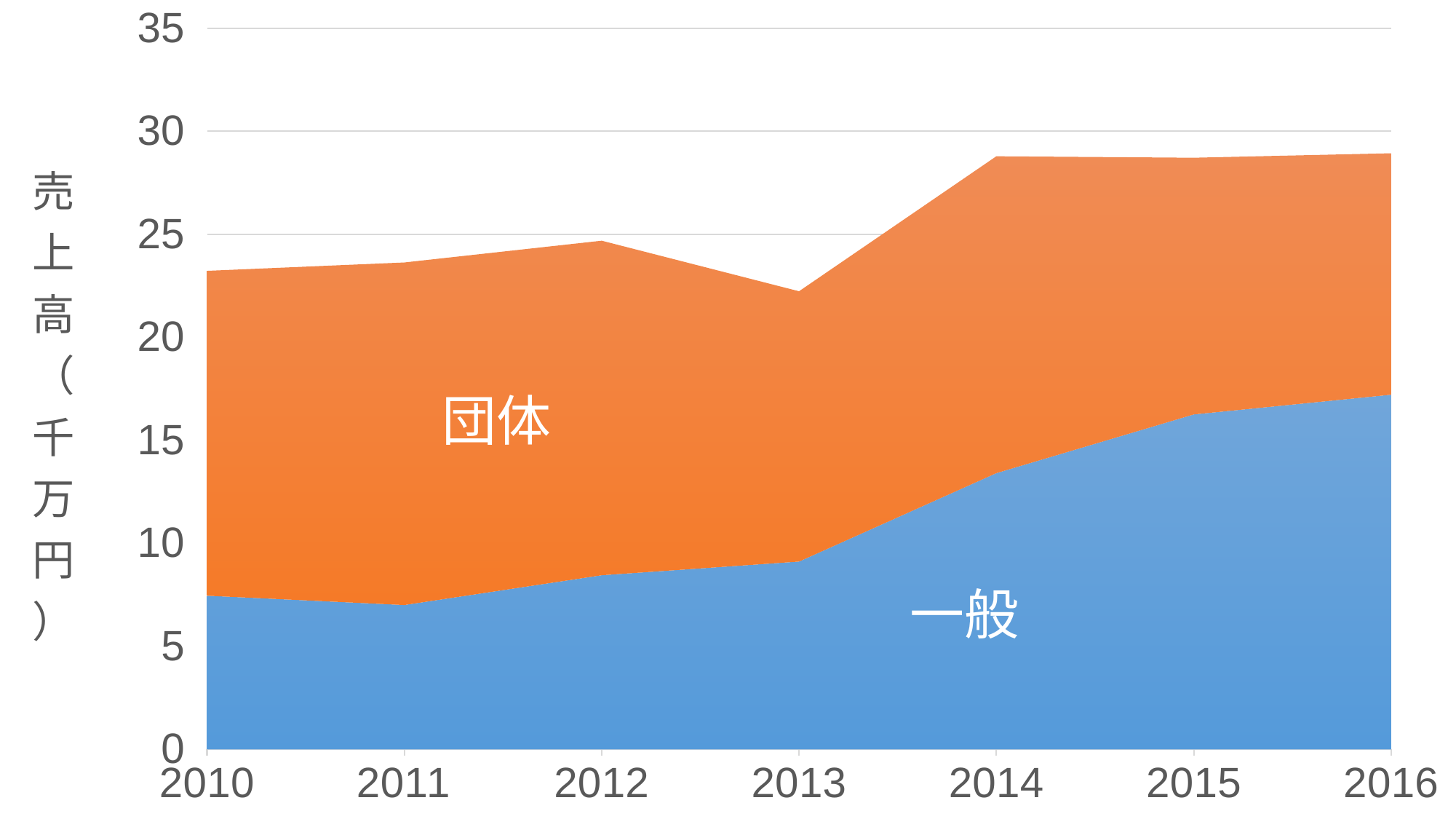

### Chart

| Category | 一般 | 団体 |
|---|---|---|
| 2010 | 7.4584714 | 15.7661575 |
| 2011 | 7.0055966 | 16.6256407 |
| 2012 | 8.4505904 | 16.2367427 |
| 2013 | 9.1140811 | 13.1177853 |
| 2014 | 13.4059193 | 15.3775551 |
| 2015 | 16.2543296 | 12.4594762 |
| 2016 | 17.2123544 | 11.7169725 |
一般